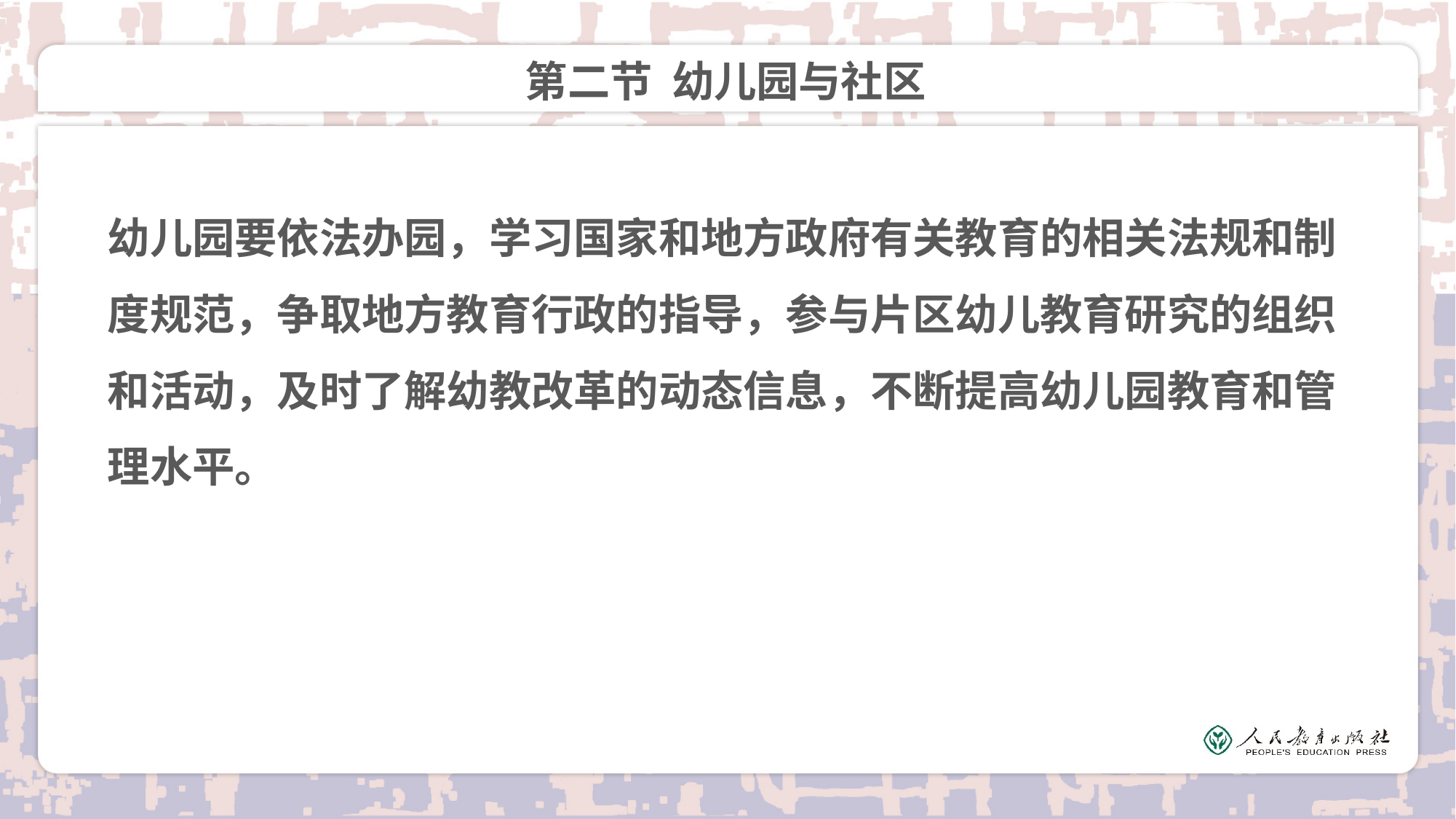

# 第二节  幼儿园与社区
幼儿园要依法办园，学习国家和地方政府有关教育的相关法规和制度规范，争取地方教育行政的指导，参与片区幼儿教育研究的组织和活动，及时了解幼教改革的动态信息，不断提高幼儿园教育和管理水平。